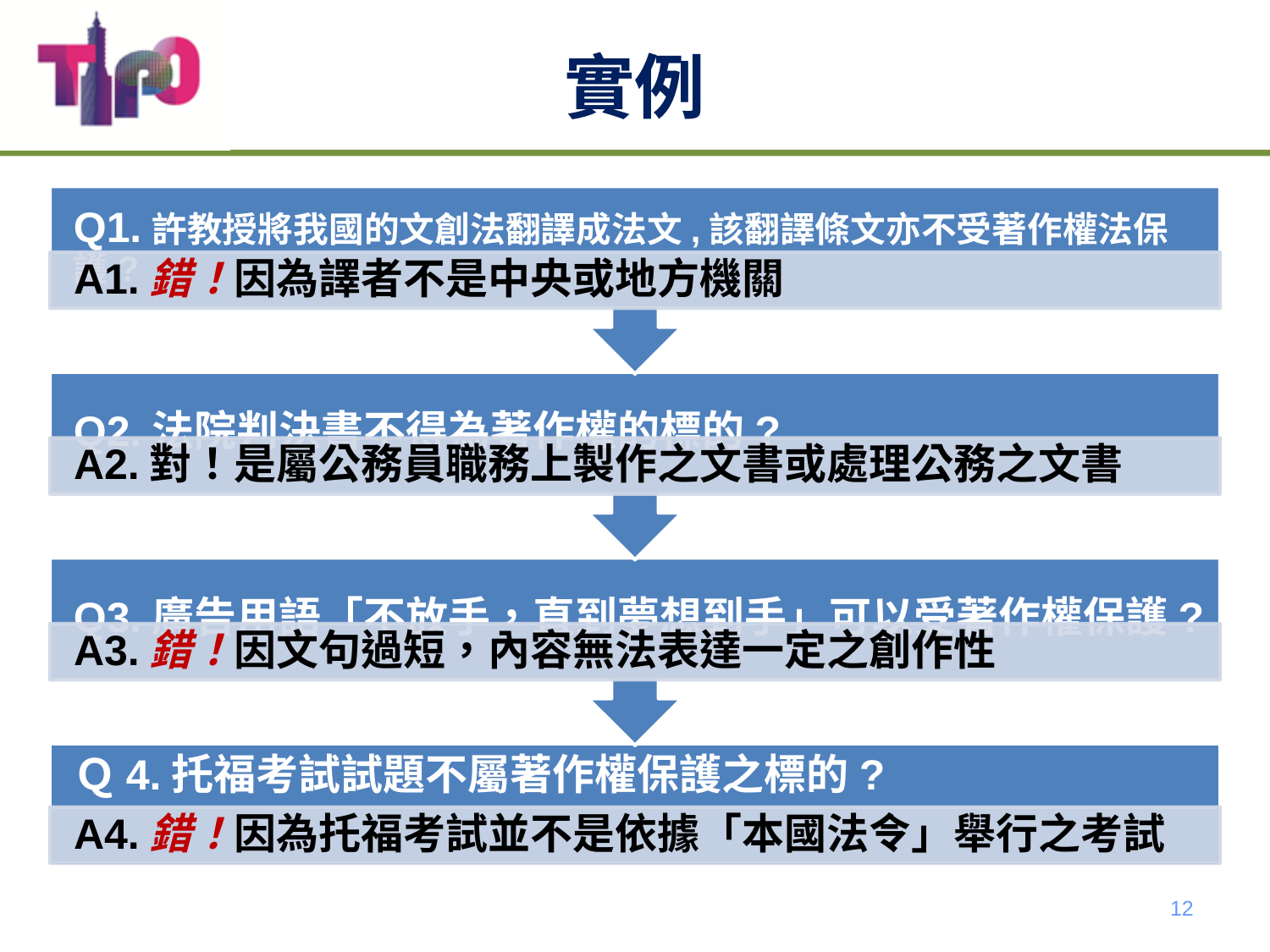

# 實例
Ｑ4.托福考試試題不屬著作權保護之標的?
A4.錯！因為托福考試並不是依據「本國法令」舉行之考試
Q3.廣告用語「不放手，直到夢想到手」可以受著作權保護?
A3.錯！因文句過短，內容無法表達一定之創作性
Q2.法院判決書不得為著作權的標的?
A2.對！是屬公務員職務上製作之文書或處理公務之文書
Q1.許教授將我國的文創法翻譯成法文,該翻譯條文亦不受著作權法保護?
A1.錯！因為譯者不是中央或地方機關
12